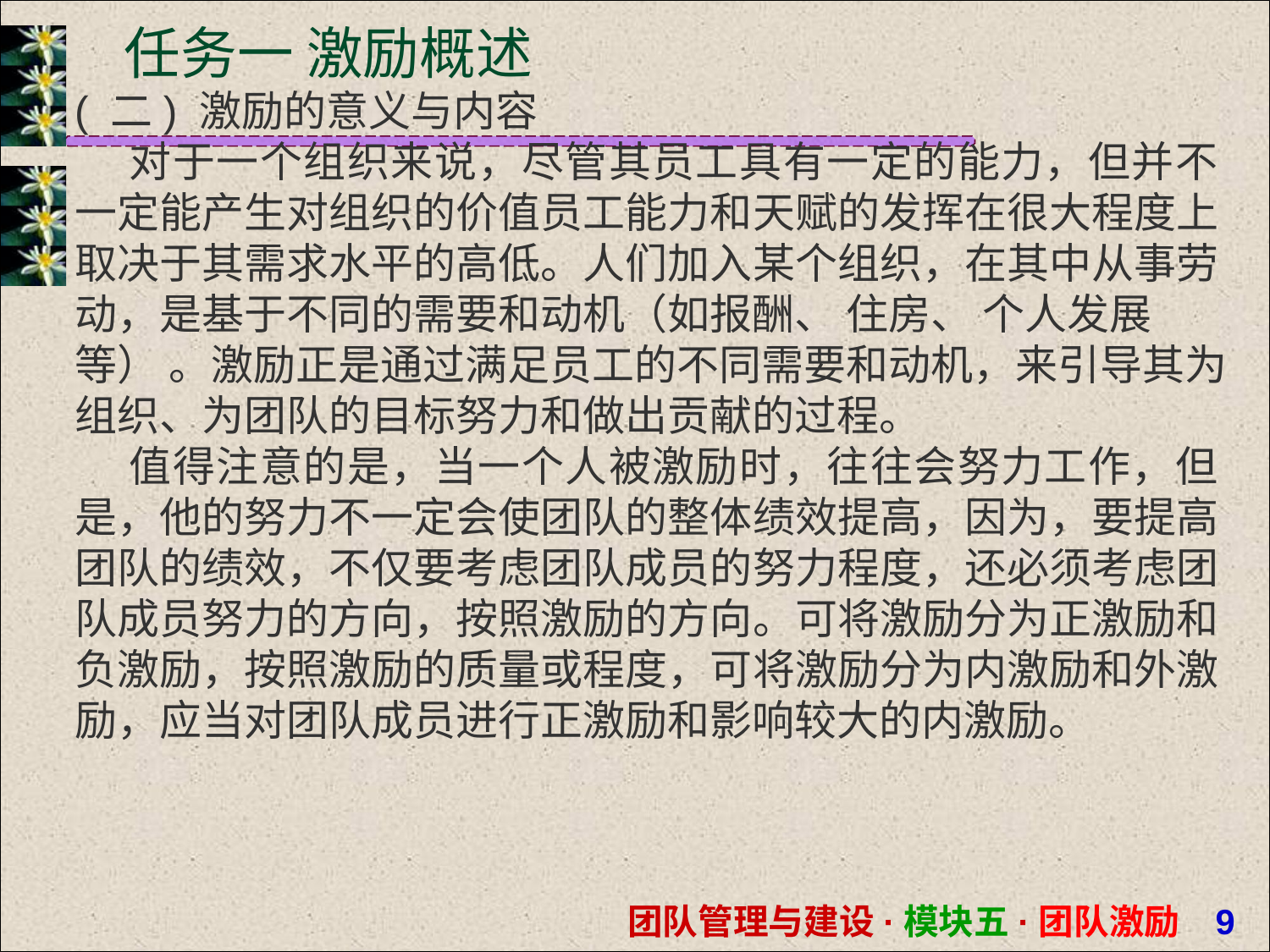

# 任务一 激励概述

( 二) 激励的意义与内容
    对于一个组织来说，尽管其员工具有一定的能力，但并不 一定能产生对组织的价值员工能力和天赋的发挥在很大程度上 取决于其需求水平的高低。人们加入某个组织，在其中从事劳 动，是基于不同的需要和动机（如报酬、 住房、 个人发展
等） 。激励正是通过满足员工的不同需要和动机，来引导其为 组织、为团队的目标努力和做出贡献的过程。
    值得注意的是，当一个人被激励时，往往会努力工作，但 是，他的努力不一定会使团队的整体绩效提高，因为，要提高 团队的绩效，不仅要考虑团队成员的努力程度，还必须考虑团 队成员努力的方向，按照激励的方向。可将激励分为正激励和 负激励，按照激励的质量或程度，可将激励分为内激励和外激 励，应当对团队成员进行正激励和影响较大的内激励。

团队管理与建设·模块五·团队激励 9